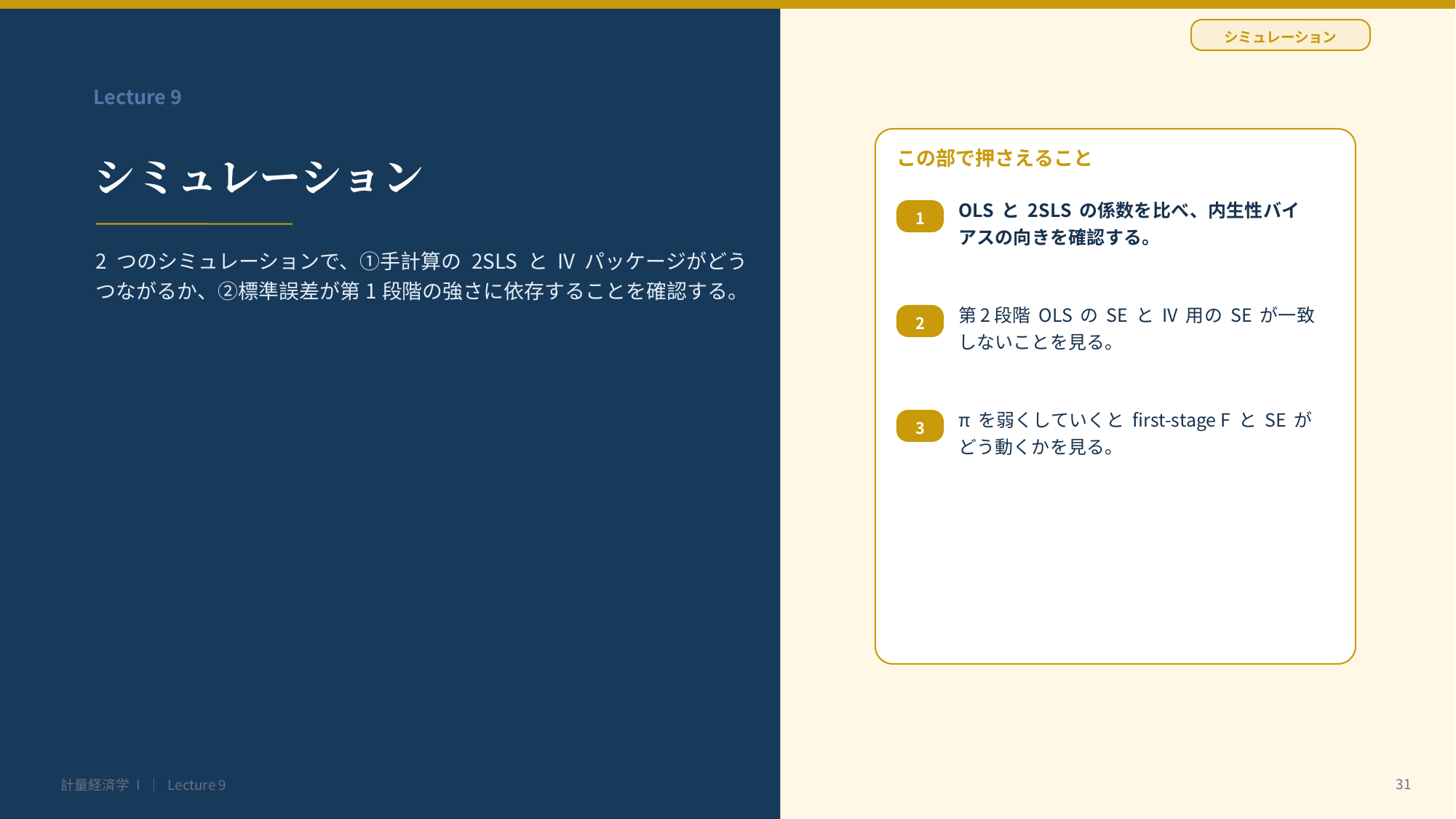

シミュレーション
Lecture 9

シミュレーション
この部で押さえること
OLS と 2SLS の係数を比べ、内生性バイアスの向きを確認する。

1

2 つのシミュレーションで、①手計算の 2SLS と IV パッケージがどうつながるか、②標準誤差が第1段階の強さに依存することを確認する。
第2段階 OLS の SE と IV 用の SE が一致しないことを見る。

2
π を弱くしていくと first-stage F と SE がどう動くかを見る。

3
31
計量経済学 I ｜ Lecture 9